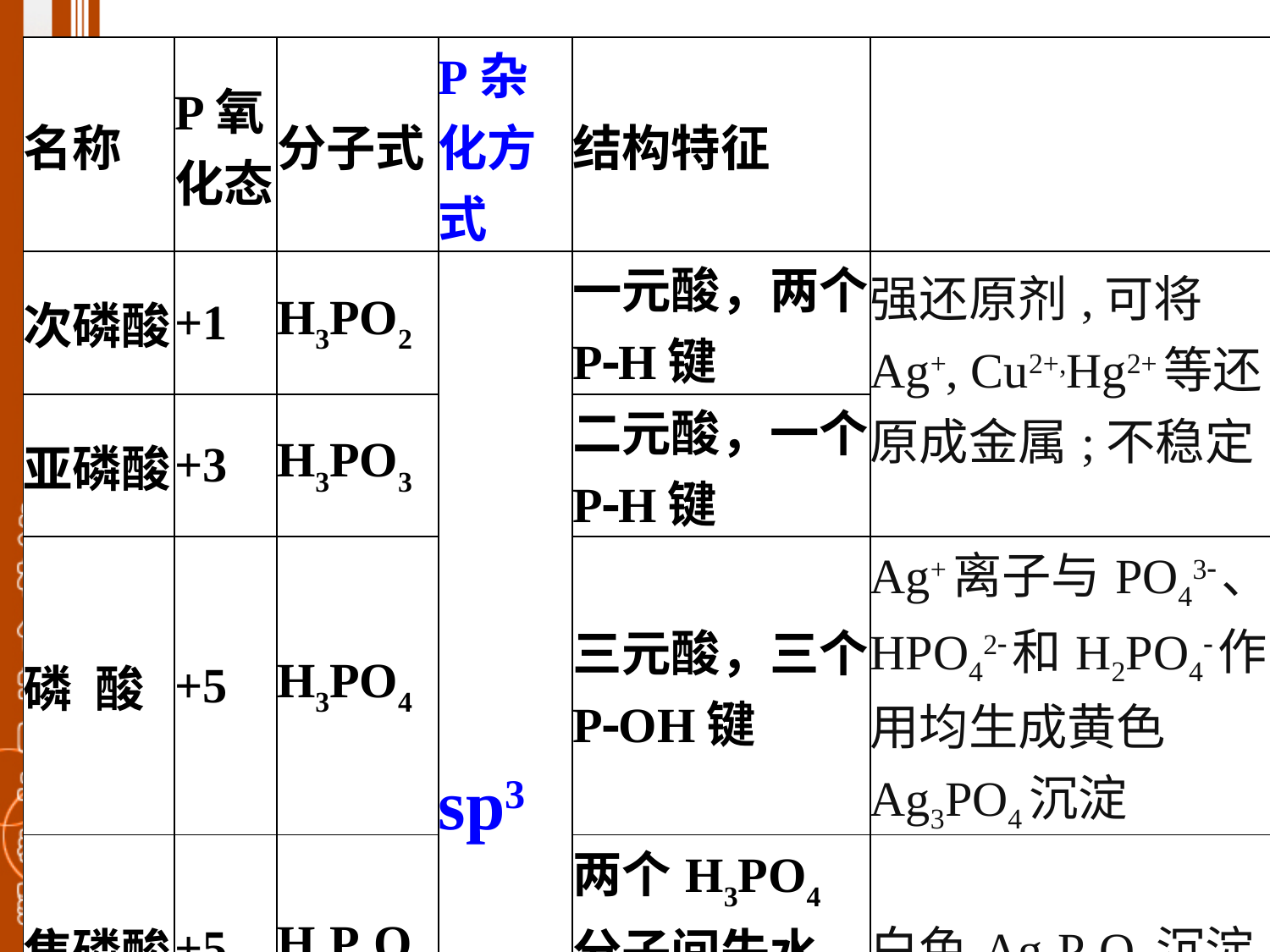

| 名称 | P氧化态 | 分子式 | P杂化方式 | 结构特征 |  |
| --- | --- | --- | --- | --- | --- |
| 次磷酸 | +1 | H3PO2 | sp3 | 一元酸，两个P−H键 | 强还原剂,可将Ag+, Cu2+,Hg2+等还原成金属;不稳定 |
| 亚磷酸 | +3 | H3PO3 |  | 二元酸，一个P−H键 |  |
| 磷 酸 | +5 | H3PO4 |  | 三元酸，三个P−OH键 | Ag+离子与PO43−、HPO42−和H2PO4−作用均生成黄色Ag3PO4沉淀 |
| 焦磷酸 | +5 | H4P2O7 |  | 两个H3PO4分子间失水（−H2O） | 白色Ag4P2O7沉淀 |
| 偏磷酸 | +5 | (HPO3)n |  | n个H3PO4分子间失水成环状（−n H2O） | 白色AgPO3沉淀 |